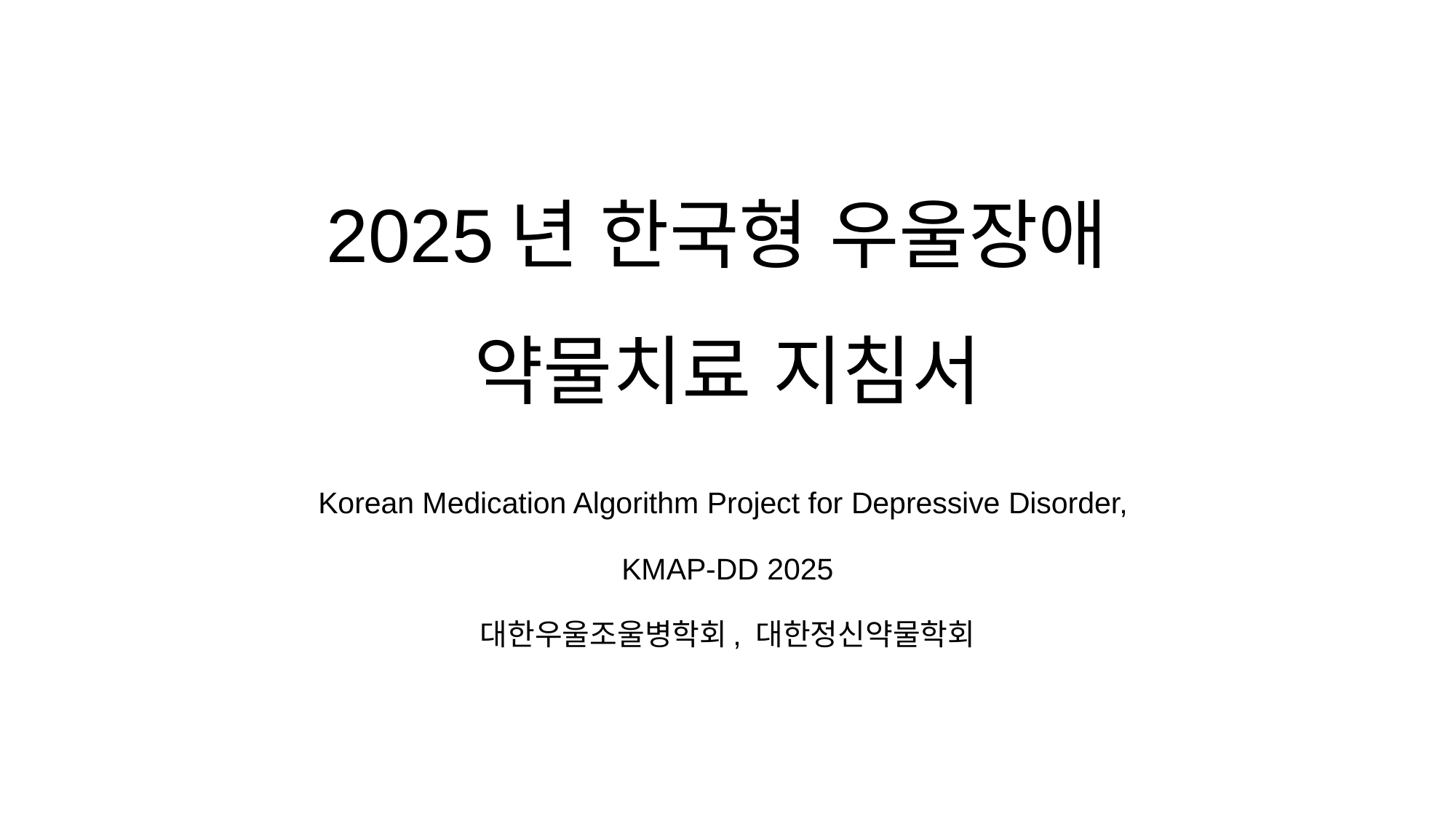

# 2025년 한국형 우울장애 약물치료 지침서
Korean Medication Algorithm Project for Depressive Disorder,
KMAP-DD 2025
대한우울조울병학회, 대한정신약물학회